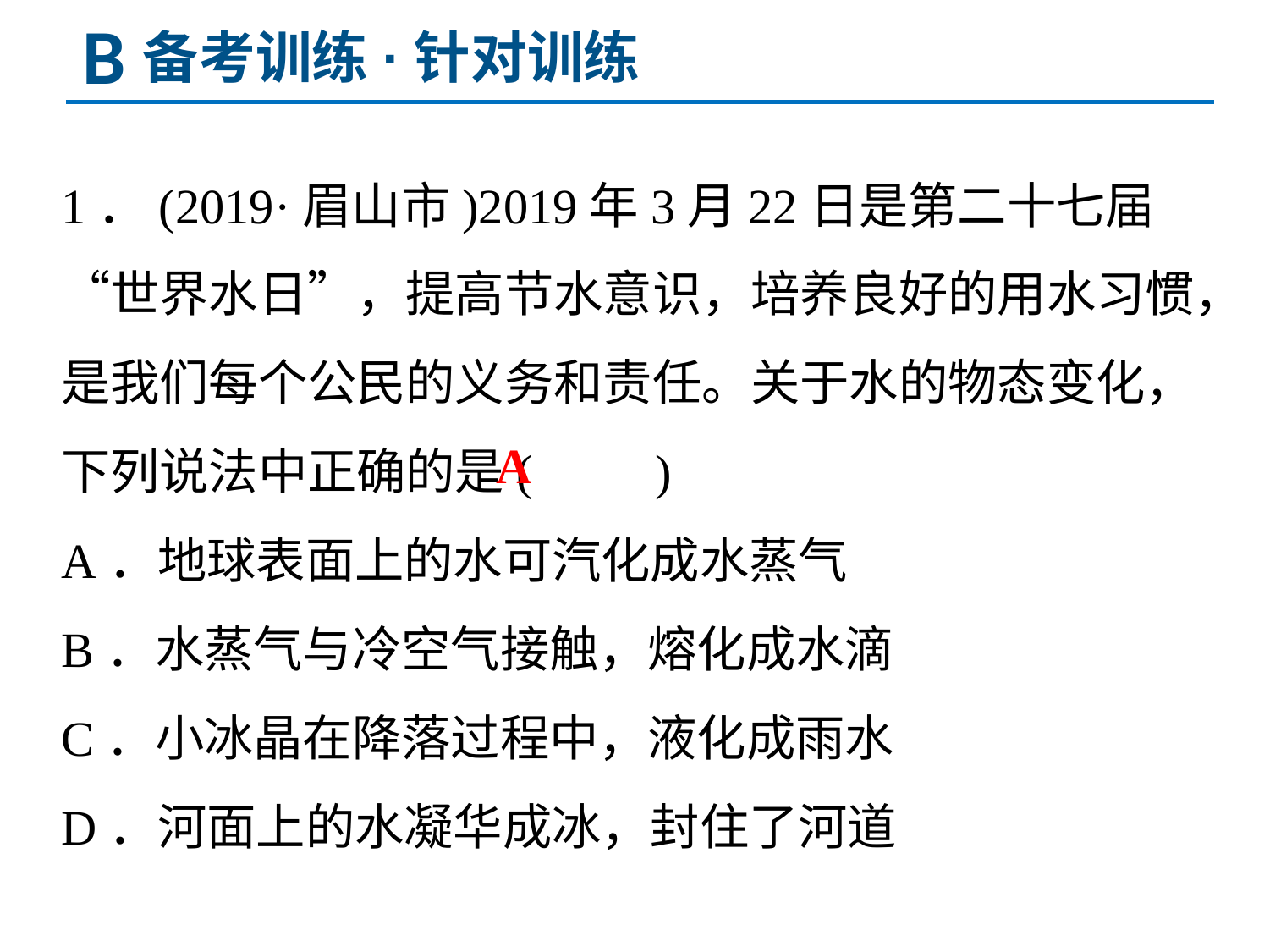

B
备考训练·针对训练
1．(2019·眉山市)2019年3月22日是第二十七届“世界水日”，提高节水意识，培养良好的用水习惯，是我们每个公民的义务和责任。关于水的物态变化，下列说法中正确的是(　　)
A．地球表面上的水可汽化成水蒸气
B．水蒸气与冷空气接触，熔化成水滴
C．小冰晶在降落过程中，液化成雨水
D．河面上的水凝华成冰，封住了河道
A